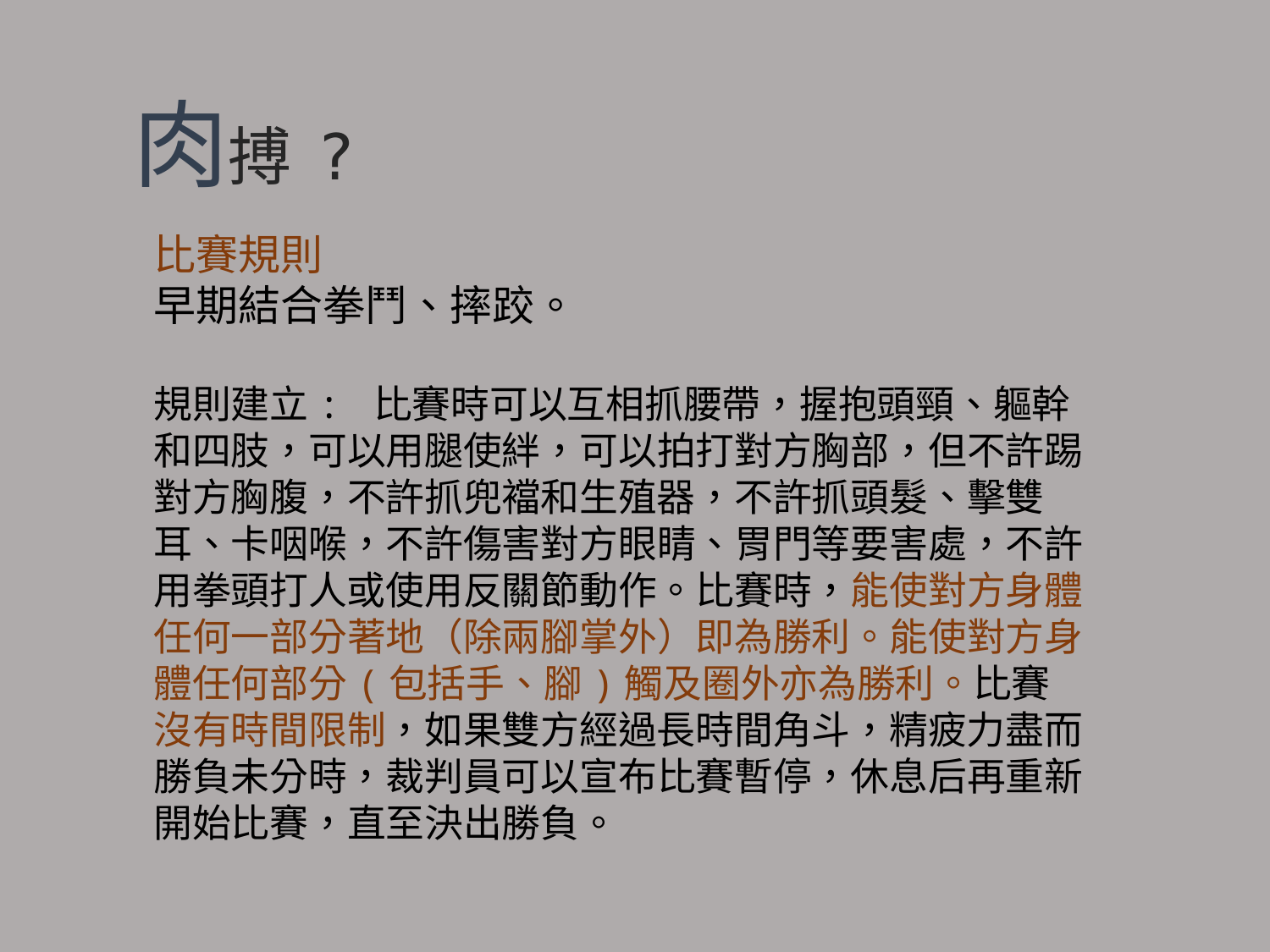

肉搏 ?
比賽規則
早期結合拳鬥、摔跤。

規則建立: 比賽時可以互相抓腰帶，握抱頭頸、軀幹和四肢，可以用腿使絆，可以拍打對方胸部，但不許踢對方胸腹，不許抓兜襠和生殖器，不許抓頭髮、擊雙耳、卡咽喉，不許傷害對方眼睛、胃門等要害處，不許用拳頭打人或使用反關節動作。比賽時，能使對方身體任何一部分著地（除兩腳掌外）即為勝利。能使對方身體任何部分(包括手、腳)觸及圈外亦為勝利。比賽沒有時間限制，如果雙方經過長時間角斗，精疲力盡而勝負未分時，裁判員可以宣布比賽暫停，休息后再重新開始比賽，直至決出勝負。